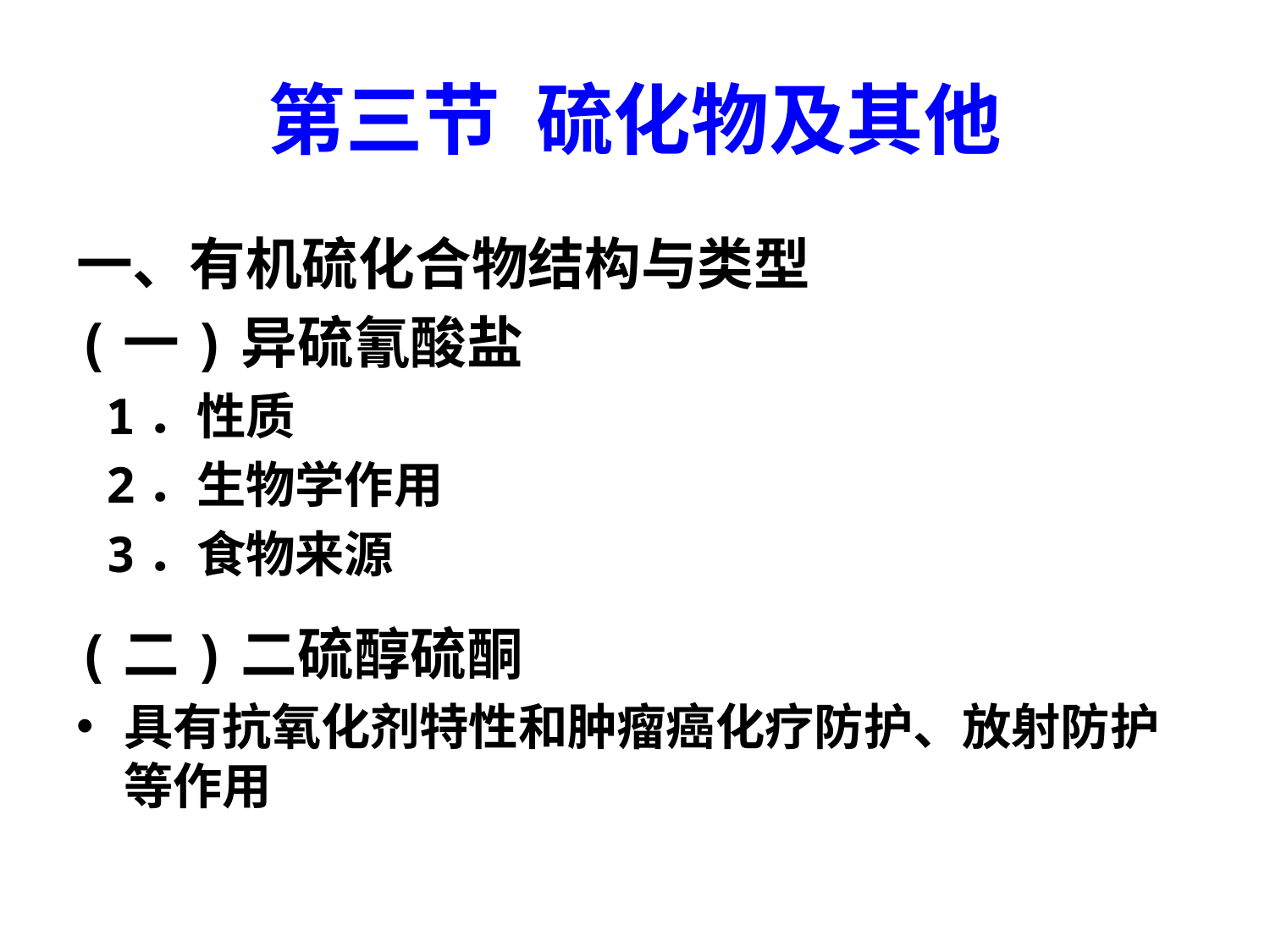

# 第三节  硫化物及其他
一、有机硫化合物结构与类型
(一)异硫氰酸盐
 1．性质
 2．生物学作用
 3．食物来源

(二)二硫醇硫酮
具有抗氧化剂特性和肿瘤癌化疗防护、放射防护等作用